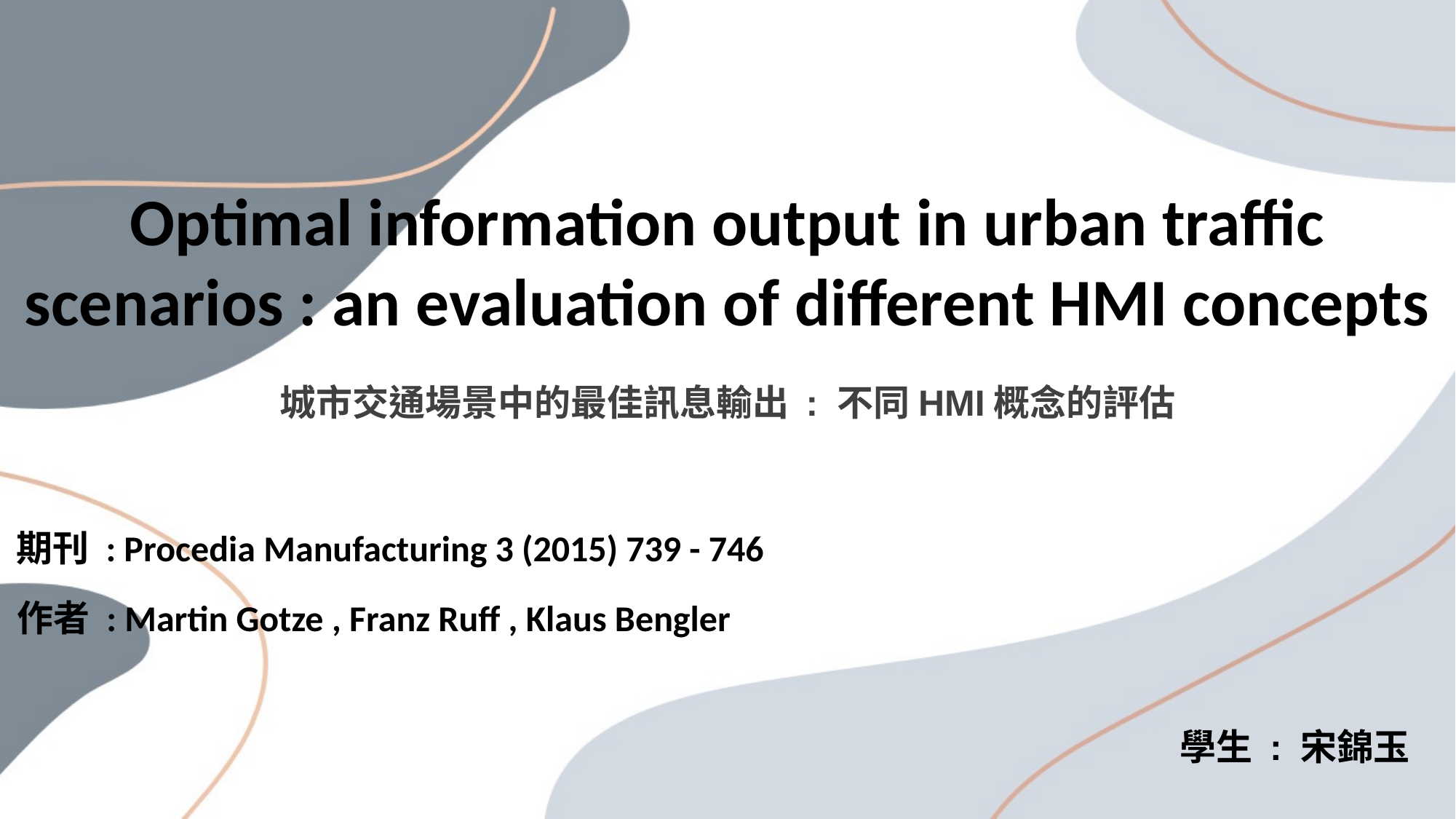

Optimal information output in urban traffic scenarios : an evaluation of different HMI concepts
城市交通場景中的最佳訊息輸出 : 不同HMI概念的評估
期刊 : Procedia Manufacturing 3 (2015) 739 - 746
作者 : Martin Gotze , Franz Ruff , Klaus Bengler
學生 : 宋錦玉